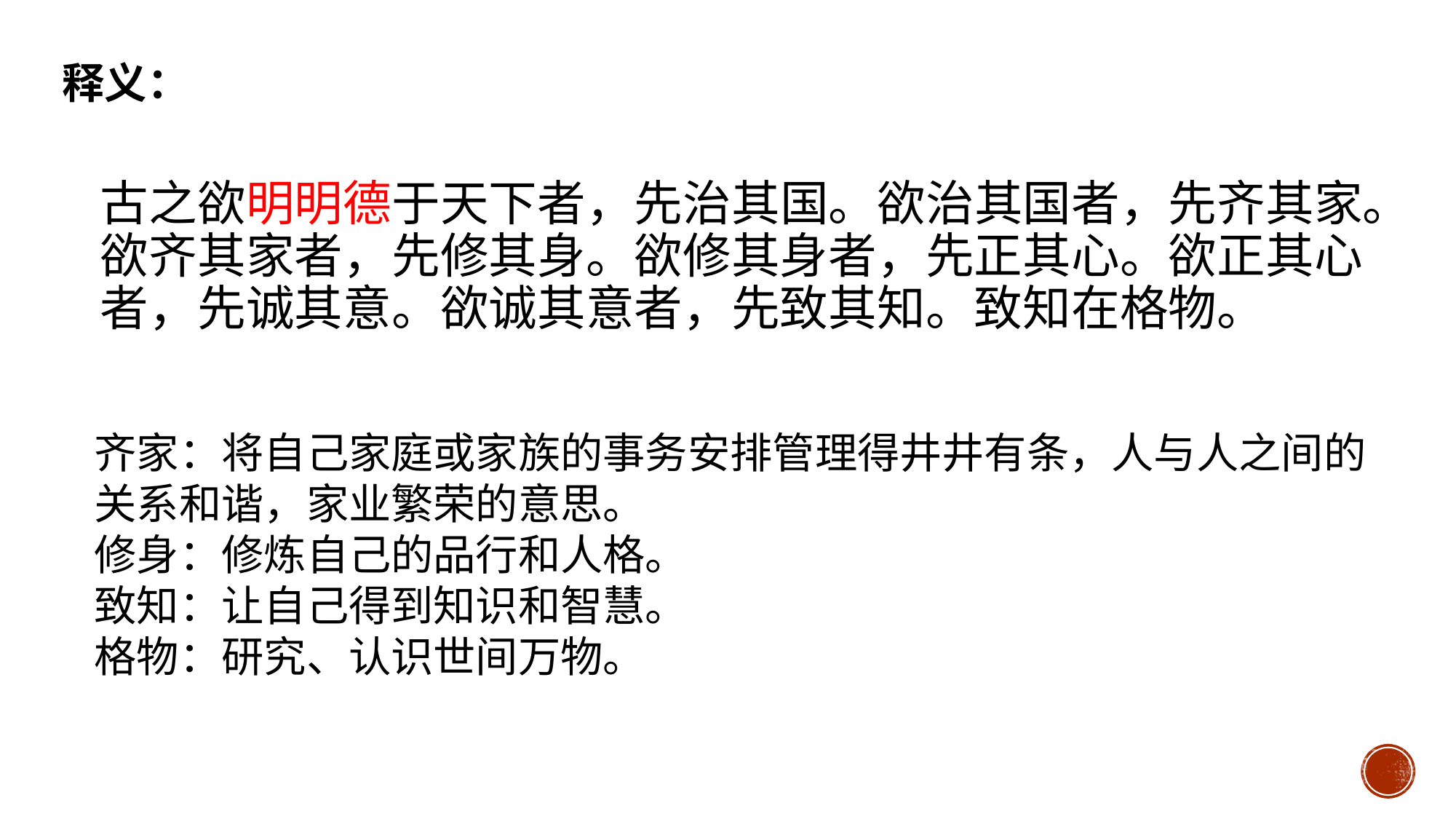

释义：
古之欲明明德于天下者，先治其国。欲治其国者，先齐其家。欲齐其家者，先修其身。欲修其身者，先正其心。欲正其心者，先诚其意。欲诚其意者，先致其知。致知在格物。
齐家：将自己家庭或家族的事务安排管理得井井有条，人与人之间的关系和谐，家业繁荣的意思。
修身：修炼自己的品行和人格。
致知：让自己得到知识和智慧。
格物：研究、认识世间万物。